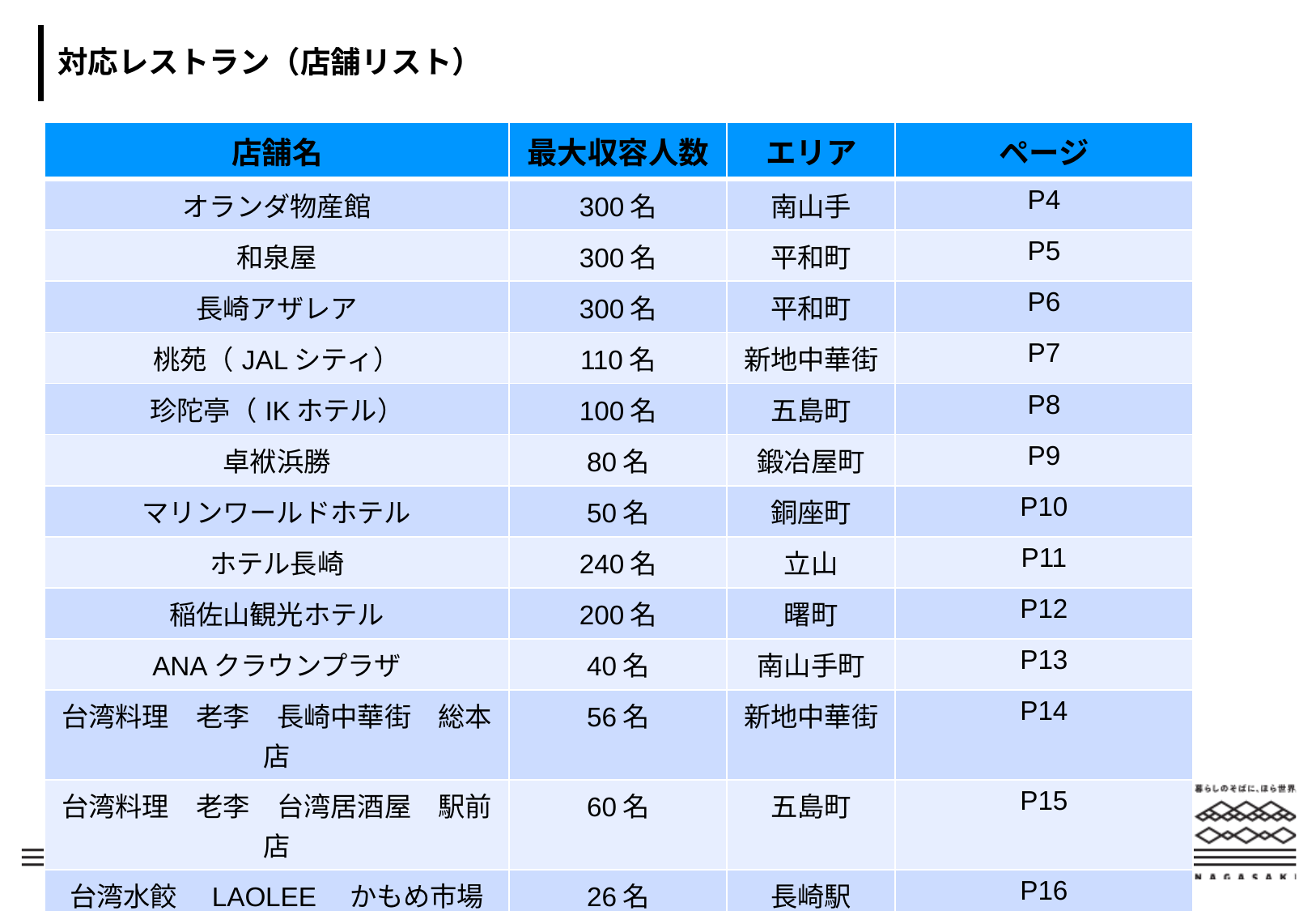

対応レストラン（店舗リスト）
| 店舗名 | 最大収容人数 | エリア | ページ |
| --- | --- | --- | --- |
| オランダ物産館 | 300名 | 南山手 | P4 |
| 和泉屋 | 300名 | 平和町 | P5 |
| 長崎アザレア | 300名 | 平和町 | P6 |
| 桃苑（JALシティ） | 110名 | 新地中華街 | P7 |
| 珍陀亭（IKホテル） | 100名 | 五島町 | P8 |
| 卓袱浜勝 | 80名 | 鍛冶屋町 | P9 |
| マリンワールドホテル | 50名 | 銅座町 | P10 |
| ホテル長崎 | 240名 | 立山 | P11 |
| 稲佐山観光ホテル | 200名 | 曙町 | P12 |
| ANAクラウンプラザ | 40名 | 南山手町 | P13 |
| 台湾料理　老李　長崎中華街　総本店 | 56名 | 新地中華街 | P14 |
| 台湾料理　老李　台湾居酒屋　駅前店 | 60名 | 五島町 | P15 |
| 台湾水餃　LAOLEE　かもめ市場店 | 26名 | 長崎駅 | P16 |
2/16